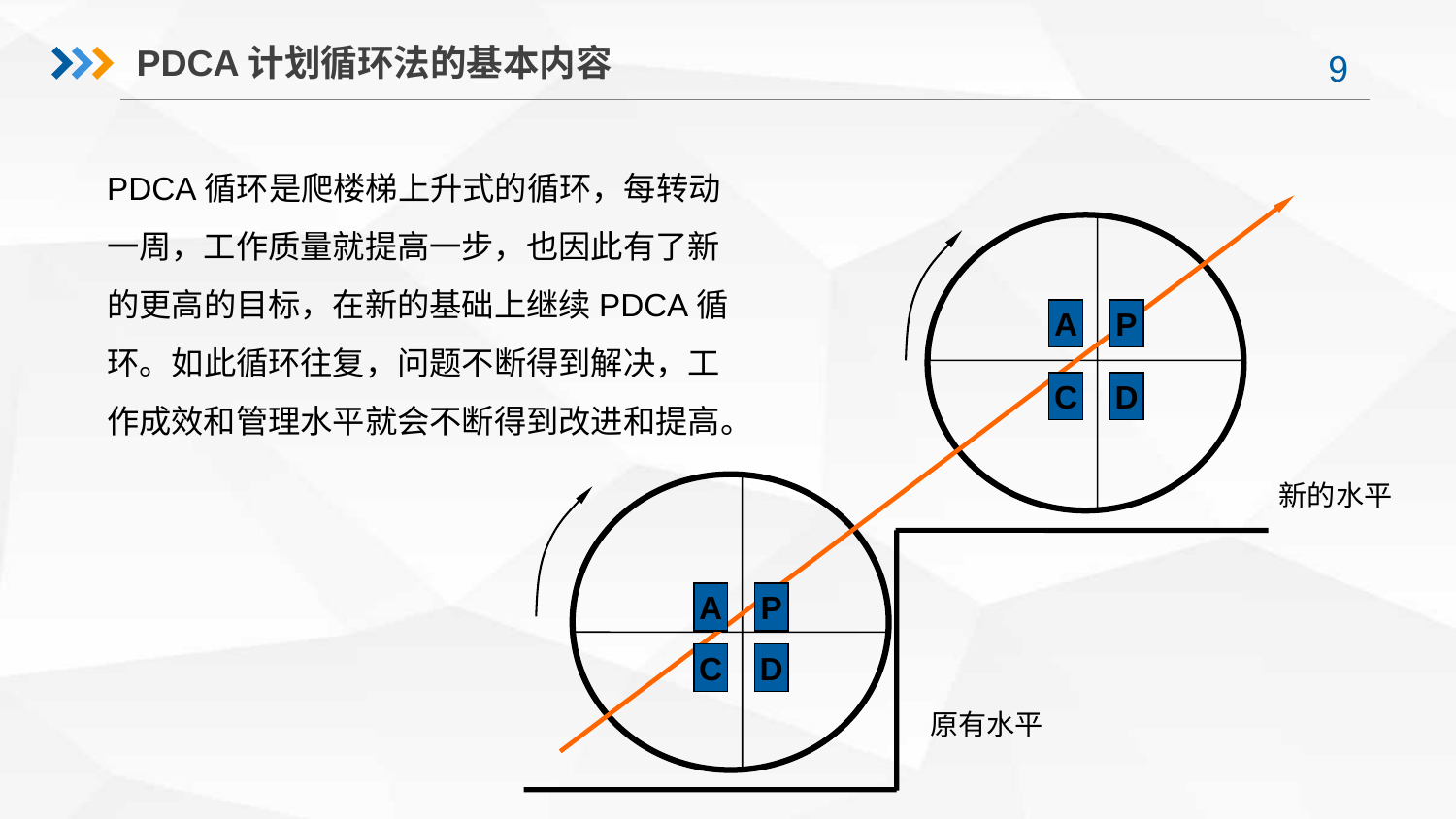

PDCA计划循环法的基本内容
PDCA循环是爬楼梯上升式的循环，每转动一周，工作质量就提高一步，也因此有了新的更高的目标，在新的基础上继续PDCA循环。如此循环往复，问题不断得到解决，工作成效和管理水平就会不断得到改进和提高。

A
P

C
D
新的水平

A
P

C
D
原有水平